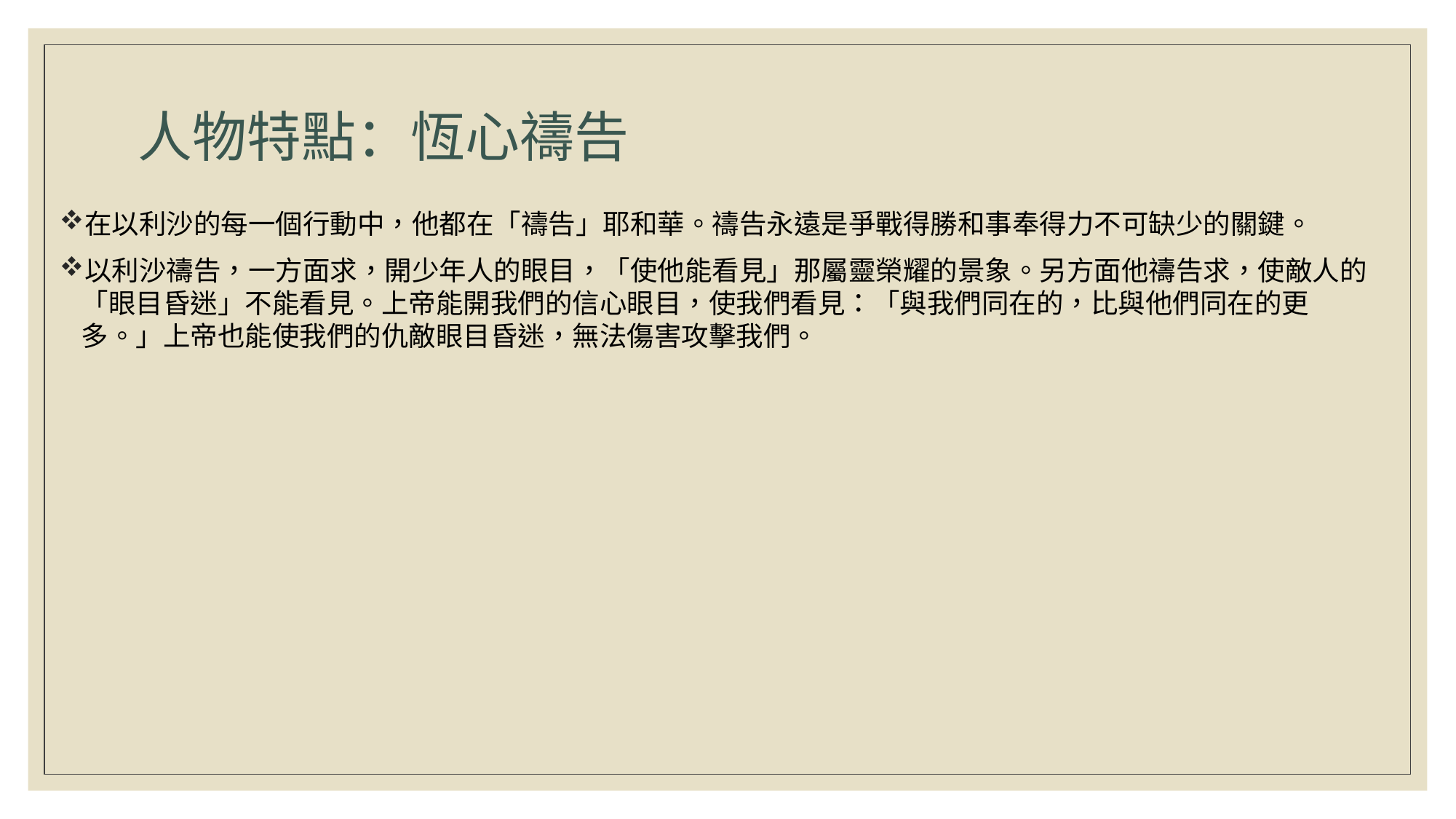

# 人物特點：恆心禱告
在以利沙的每一個行動中，他都在「禱告」耶和華。禱告永遠是爭戰得勝和事奉得力不可缺少的關鍵。
以利沙禱告，一方面求，開少年人的眼目，「使他能看見」那屬靈榮耀的景象。另方面他禱告求，使敵人的「眼目昏迷」不能看見。上帝能開我們的信心眼目，使我們看見：「與我們同在的，比與他們同在的更多。」上帝也能使我們的仇敵眼目昏迷，無法傷害攻擊我們。